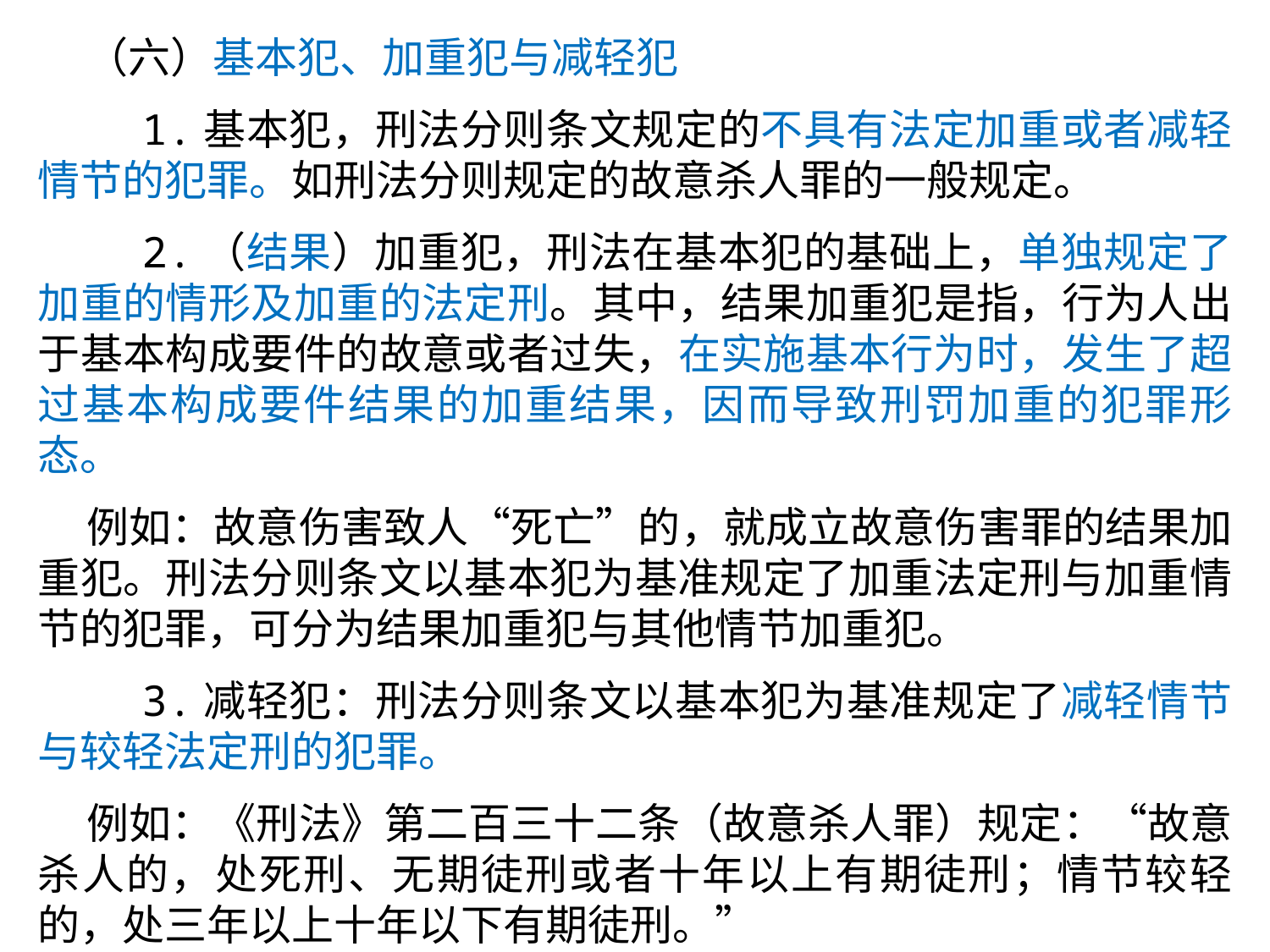

（六）基本犯、加重犯与减轻犯

    1.基本犯，刑法分则条文规定的不具有法定加重或者减轻情节的犯罪。如刑法分则规定的故意杀人罪的一般规定。

    2.（结果）加重犯，刑法在基本犯的基础上，单独规定了加重的情形及加重的法定刑。其中，结果加重犯是指，行为人出于基本构成要件的故意或者过失，在实施基本行为时，发生了超过基本构成要件结果的加重结果，因而导致刑罚加重的犯罪形态。

    例如：故意伤害致人“死亡”的，就成立故意伤害罪的结果加重犯。刑法分则条文以基本犯为基准规定了加重法定刑与加重情节的犯罪，可分为结果加重犯与其他情节加重犯。

    3.减轻犯：刑法分则条文以基本犯为基准规定了减轻情节与较轻法定刑的犯罪。

    例如：《刑法》第二百三十二条（故意杀人罪）规定：“故意杀人的，处死刑、无期徒刑或者十年以上有期徒刑；情节较轻的，处三年以上十年以下有期徒刑。”